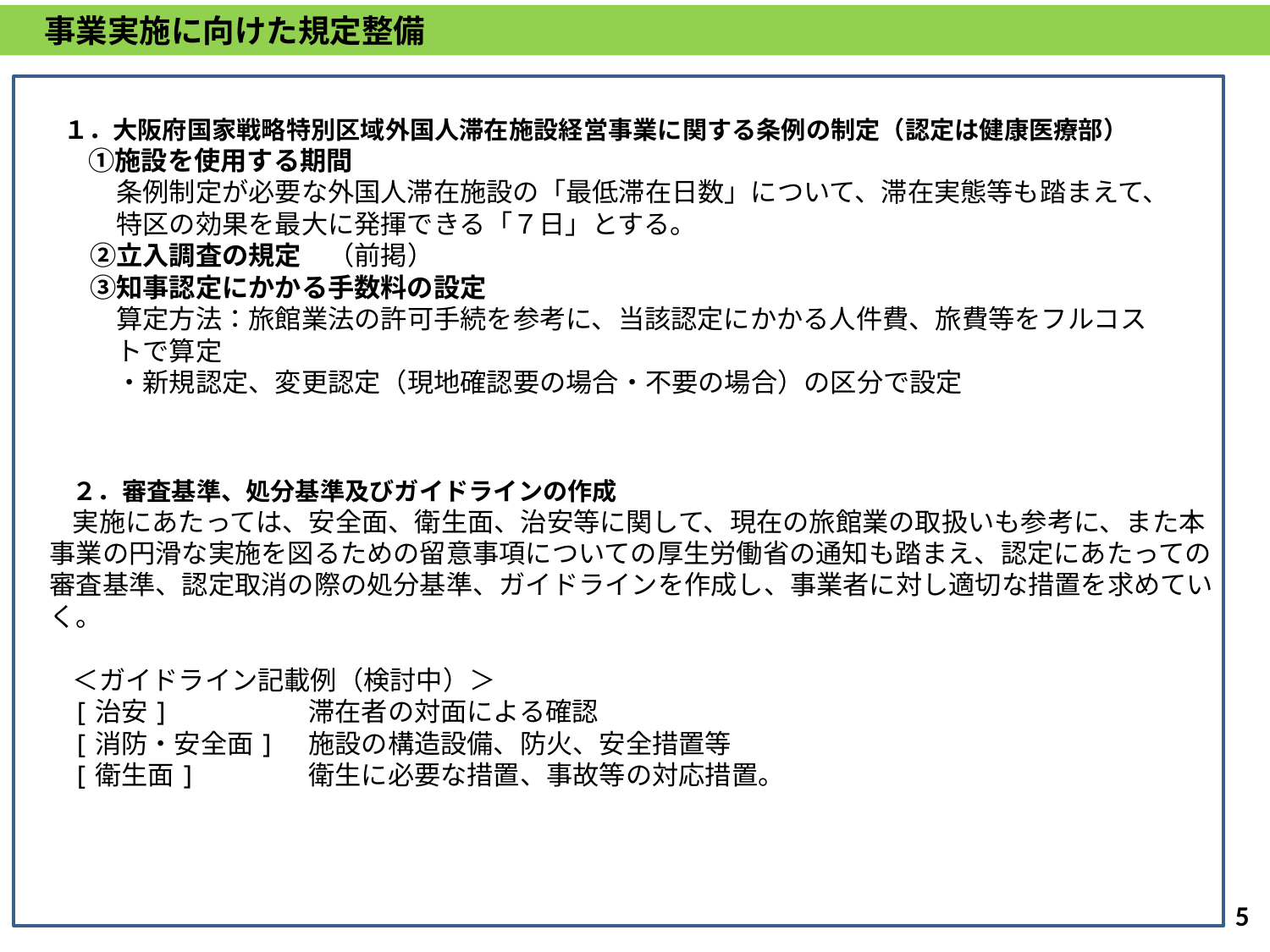

事業実施に向けた規定整備

１．大阪府国家戦略特別区域外国人滞在施設経営事業に関する条例の制定（認定は健康医療部）
　①施設を使用する期間
　　条例制定が必要な外国人滞在施設の「最低滞在日数」について、滞在実態等も踏まえて、
　　特区の効果を最大に発揮できる「７日」とする。
　②立入調査の規定　（前掲）
　③知事認定にかかる手数料の設定
　　算定方法：旅館業法の許可手続を参考に、当該認定にかかる人件費、旅費等をフルコス
　　トで算定
　　・新規認定、変更認定（現地確認要の場合・不要の場合）の区分で設定

２．審査基準、処分基準及びガイドラインの作成
実施にあたっては、安全面、衛生面、治安等に関して、現在の旅館業の取扱いも参考に、また本事業の円滑な実施を図るための留意事項についての厚生労働省の通知も踏まえ、認定にあたっての審査基準、認定取消の際の処分基準、ガイドラインを作成し、事業者に対し適切な措置を求めていく。

＜ガイドライン記載例（検討中）＞
[治安]　　　　　滞在者の対面による確認
[消防・安全面]　施設の構造設備、防火、安全措置等
[衛生面]　　　　衛生に必要な措置、事故等の対応措置。

5